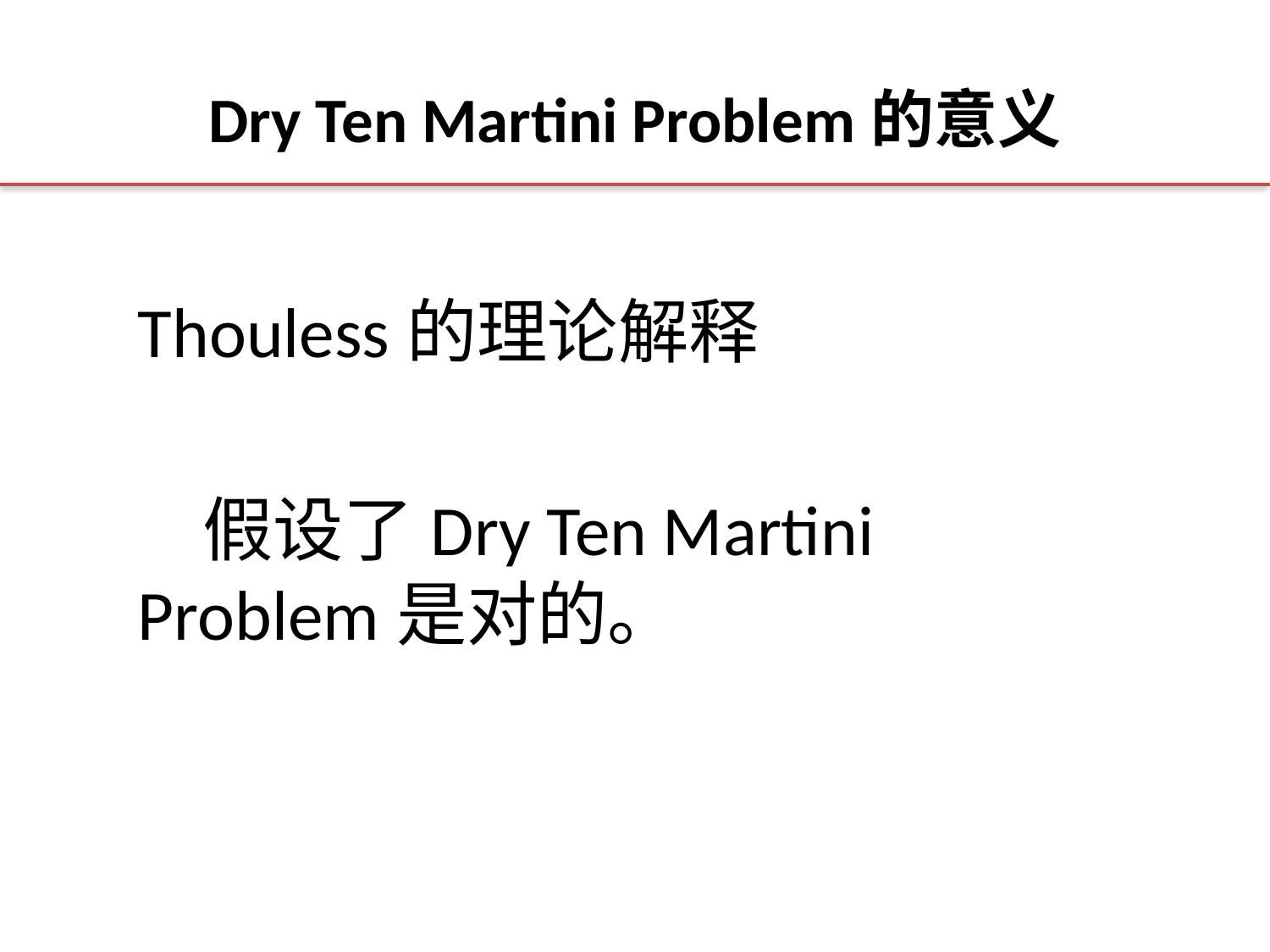

# Dry Ten Martini Problem的意义
Thouless的理论解释

   假设了Dry Ten Martini Problem是对的。